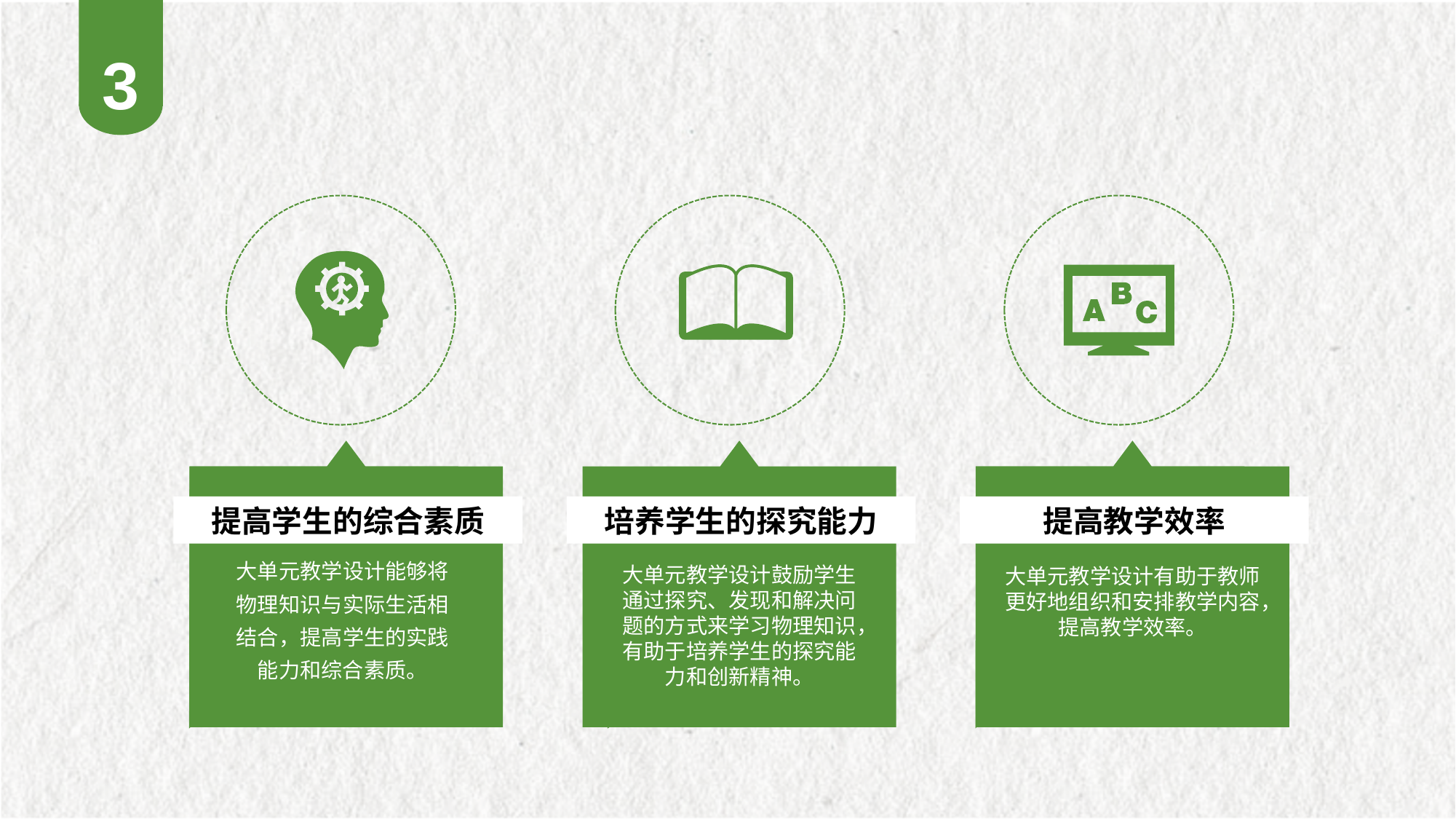

3

提高学生的综合素质

培养学生的探究能力
大单元教学设计鼓励学生通过探究、发现和解决问题的方式来学习物理知识，有助于培养学生的探究能力和创新精神。

提高教学效率

引导学生感悟生命的美好，培养关爱生命、乐观向上的生活态度。
大单元教学设计能够将物理知识与实际生活相结合，提高学生的实践能力和综合素质。
提高学生人文涵养，在领略自然美的同时，懂得把握文中的哲理。
大单元教学设计有助于教师更好地组织和安排教学内容，提高教学效率。